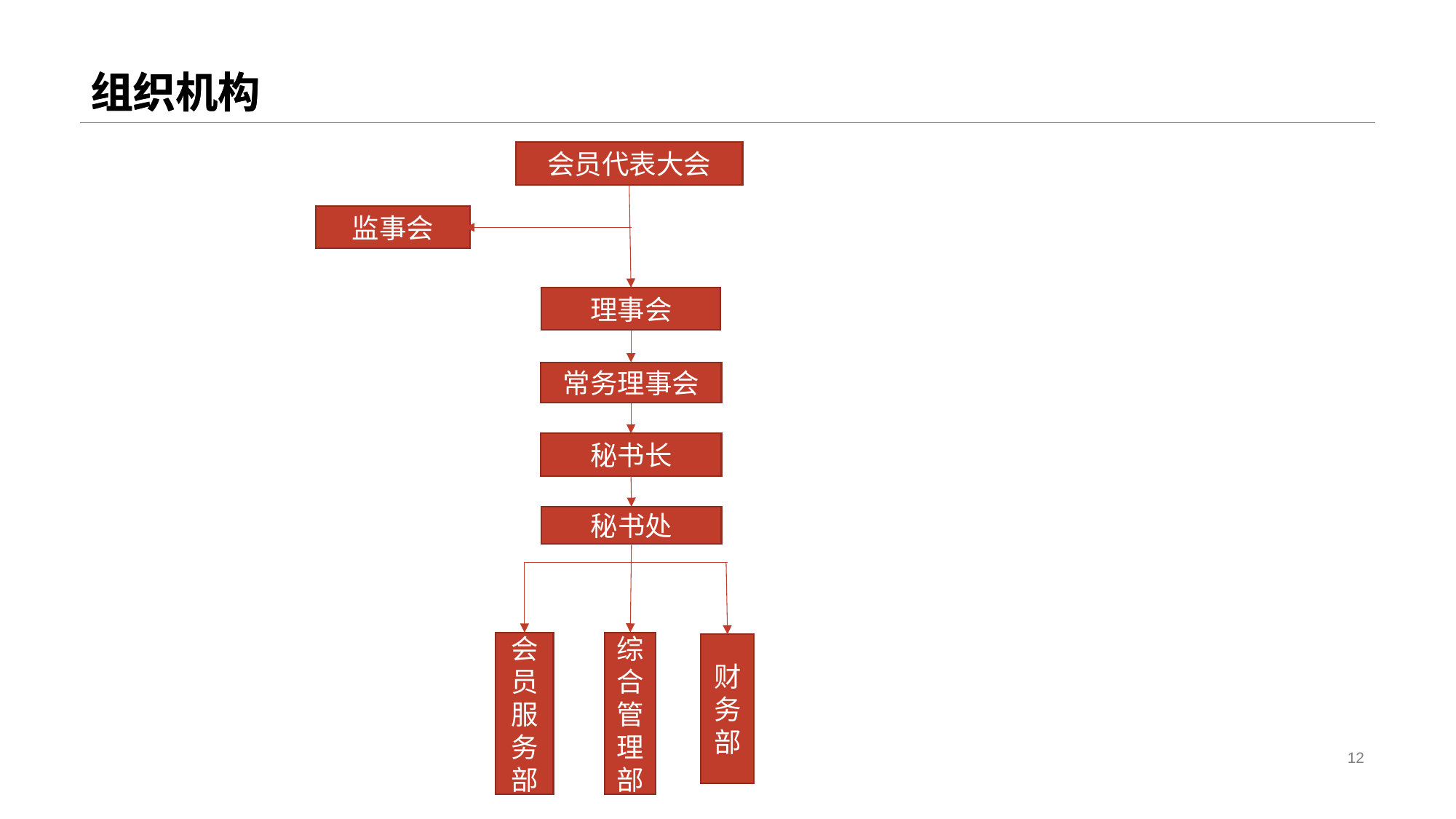

# 组织机构
组织机构
会员代表大会
监事会
理事会
常务理事会
秘书长
秘书处
综合管理部
会员服务 部
财务部
12